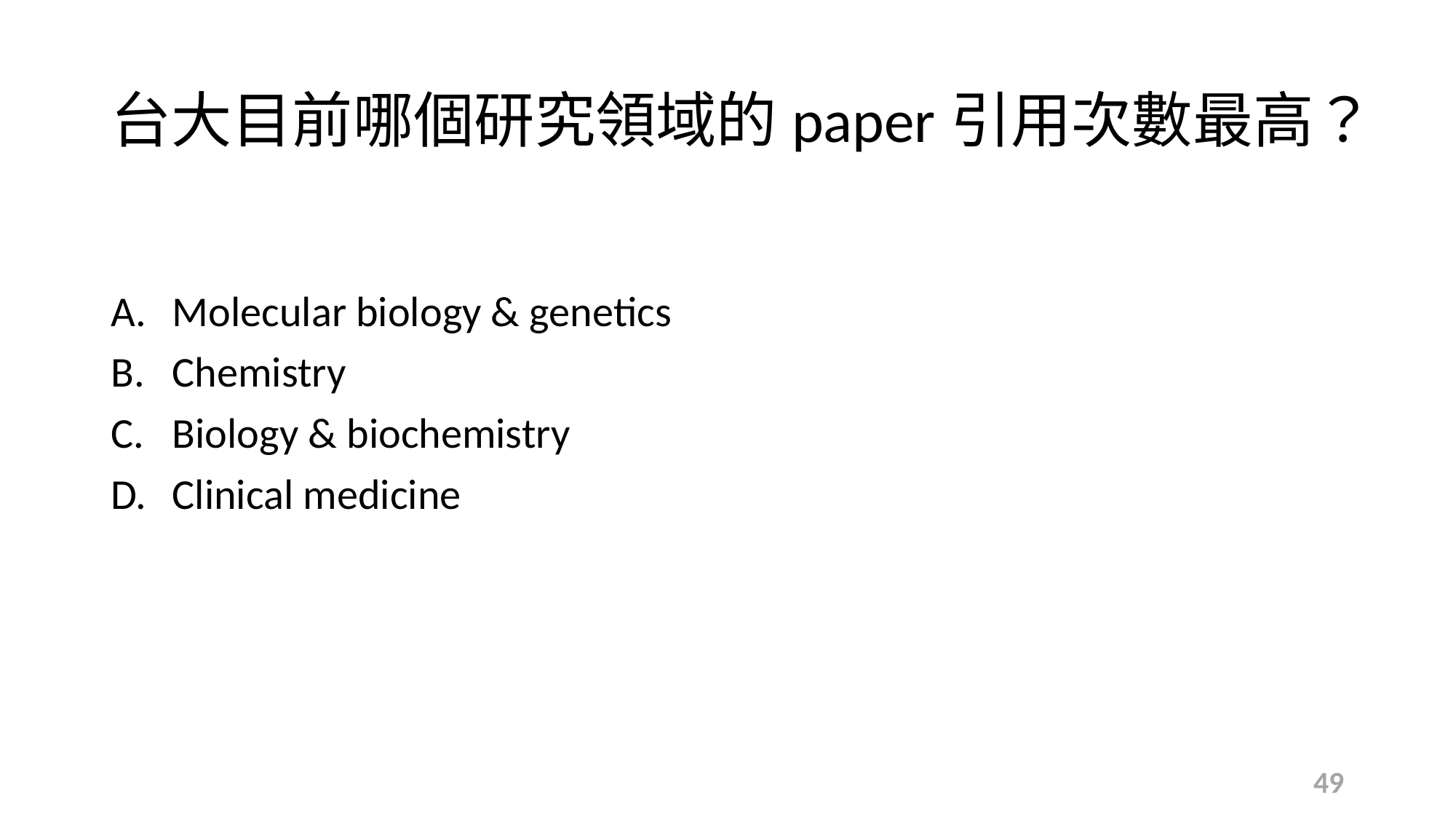

# 台大目前哪個研究領域的paper引用次數最高？

Molecular biology & genetics
Chemistry
Biology & biochemistry
Clinical medicine
49